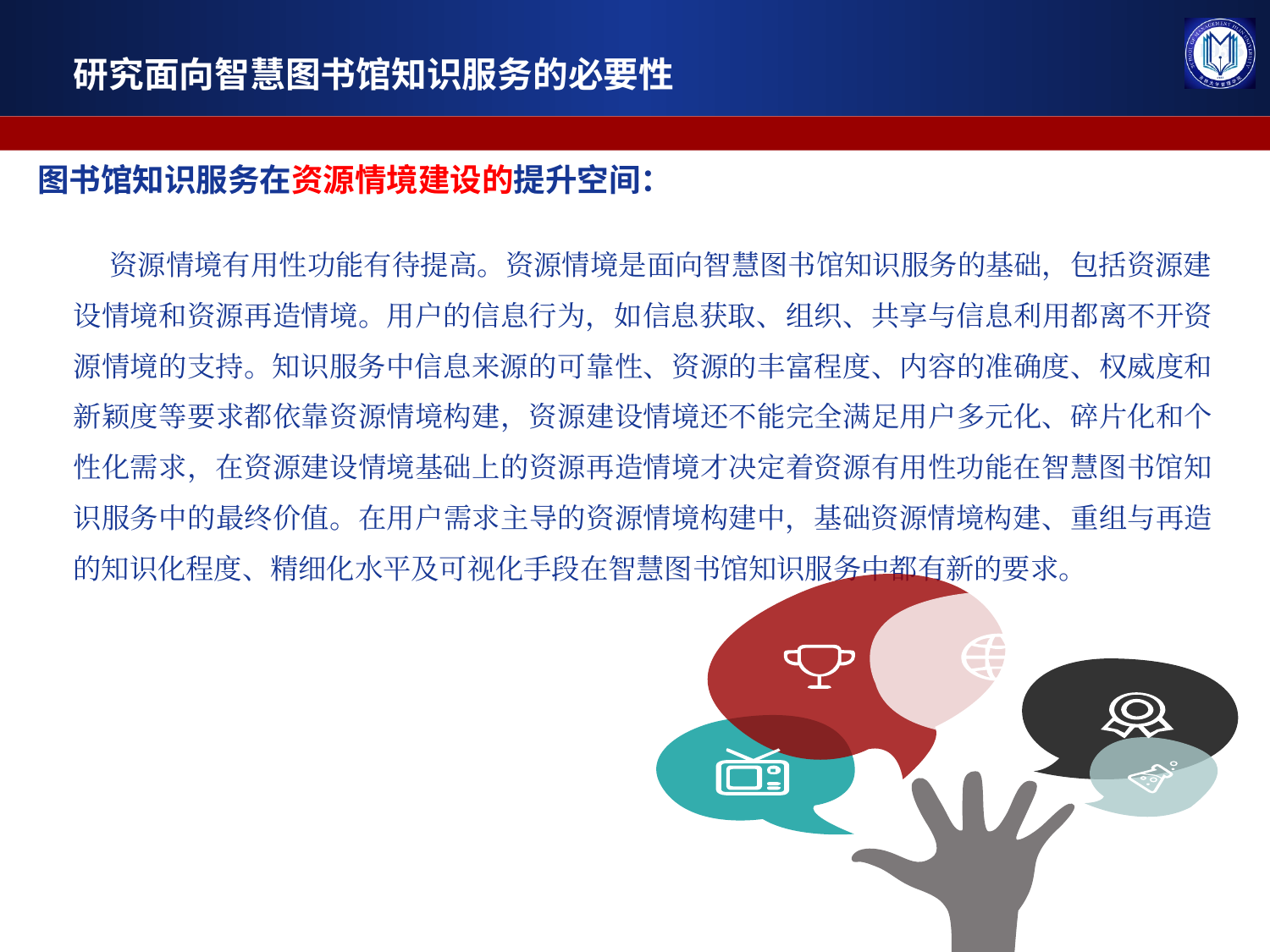

研究面向智慧图书馆知识服务的必要性
图书馆知识服务在资源情境建设的提升空间：
    资源情境有用性功能有待提高。资源情境是面向智慧图书馆知识服务的基础，包括资源建设情境和资源再造情境。用户的信息行为，如信息获取、组织、共享与信息利用都离不开资源情境的支持。知识服务中信息来源的可靠性、资源的丰富程度、内容的准确度、权威度和新颖度等要求都依靠资源情境构建，资源建设情境还不能完全满足用户多元化、碎片化和个性化需求，在资源建设情境基础上的资源再造情境才决定着资源有用性功能在智慧图书馆知识服务中的最终价值。在用户需求主导的资源情境构建中，基础资源情境构建、重组与再造的知识化程度、精细化水平及可视化手段在智慧图书馆知识服务中都有新的要求。